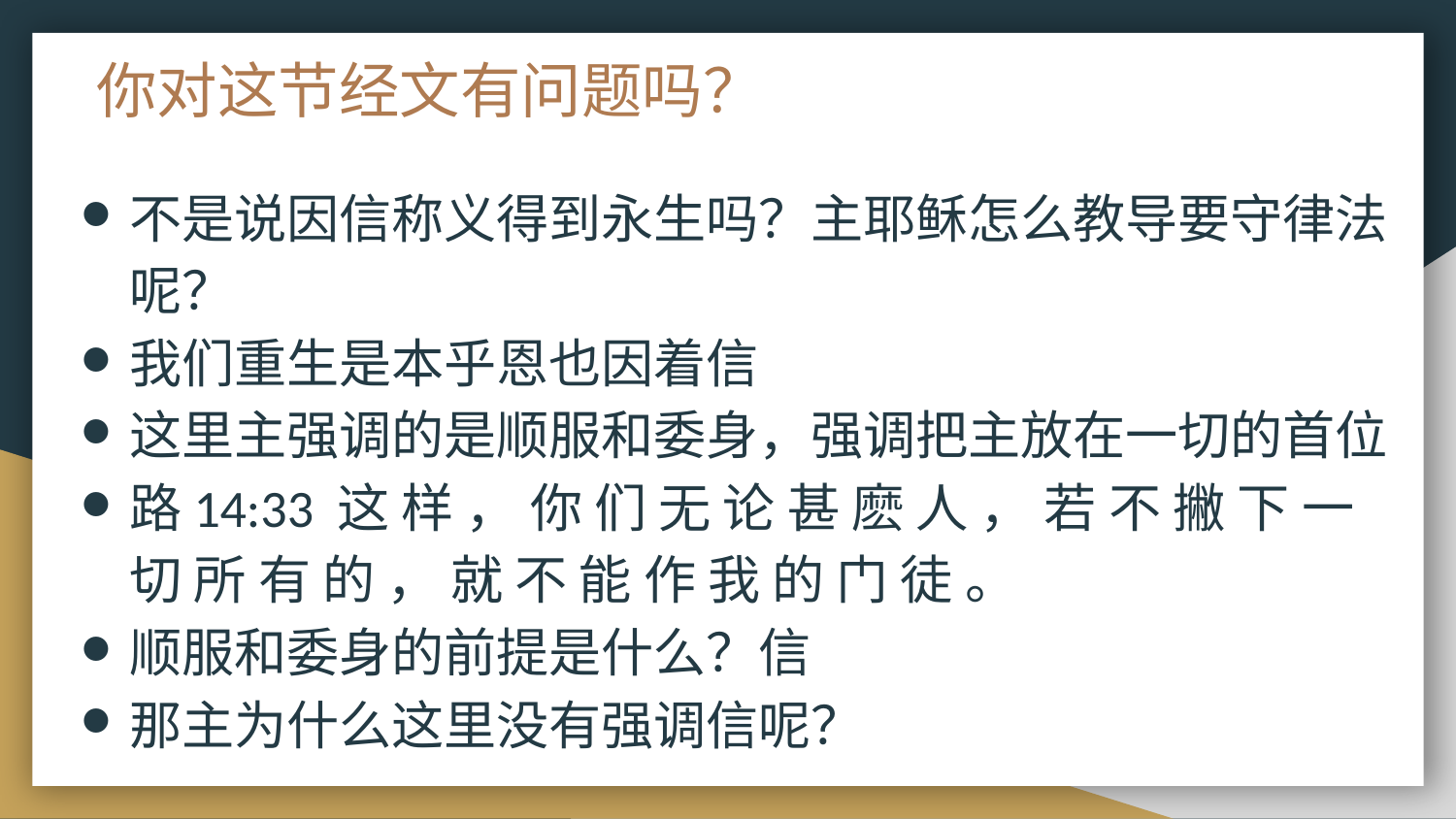

# 你对这节经文有问题吗？
不是说因信称义得到永生吗？主耶稣怎么教导要守律法呢？
我们重生是本乎恩也因着信
这里主强调的是顺服和委身，强调把主放在一切的首位
路14:33 这 样 ， 你 们 无 论 甚 麽 人 ， 若 不 撇 下 一 切 所 有 的 ， 就 不 能 作 我 的 门 徒 。
顺服和委身的前提是什么？信
那主为什么这里没有强调信呢？